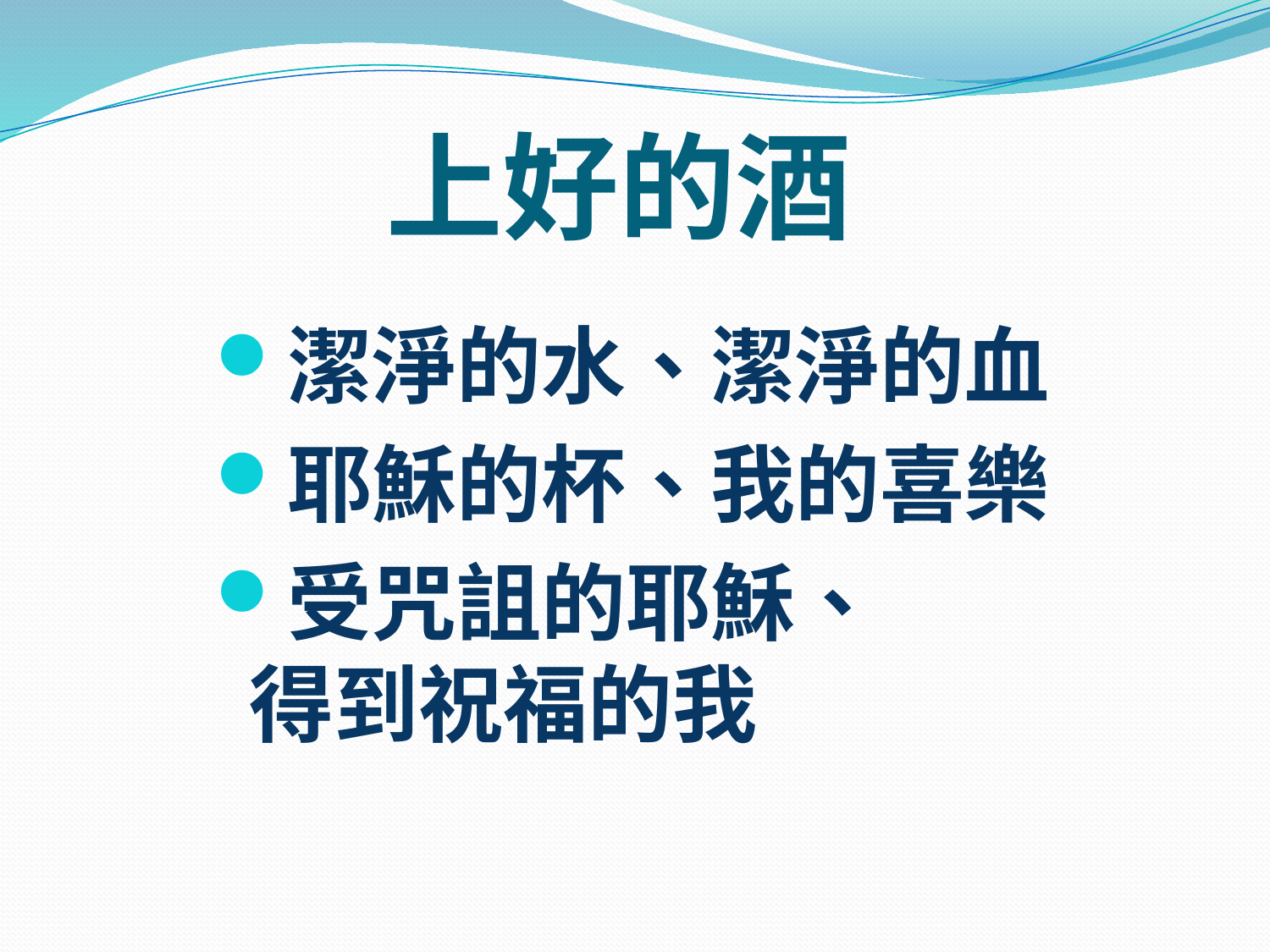

# 上好的酒
潔淨的水、潔淨的血
耶穌的杯、我的喜樂
受咒詛的耶穌、         得到祝福的我